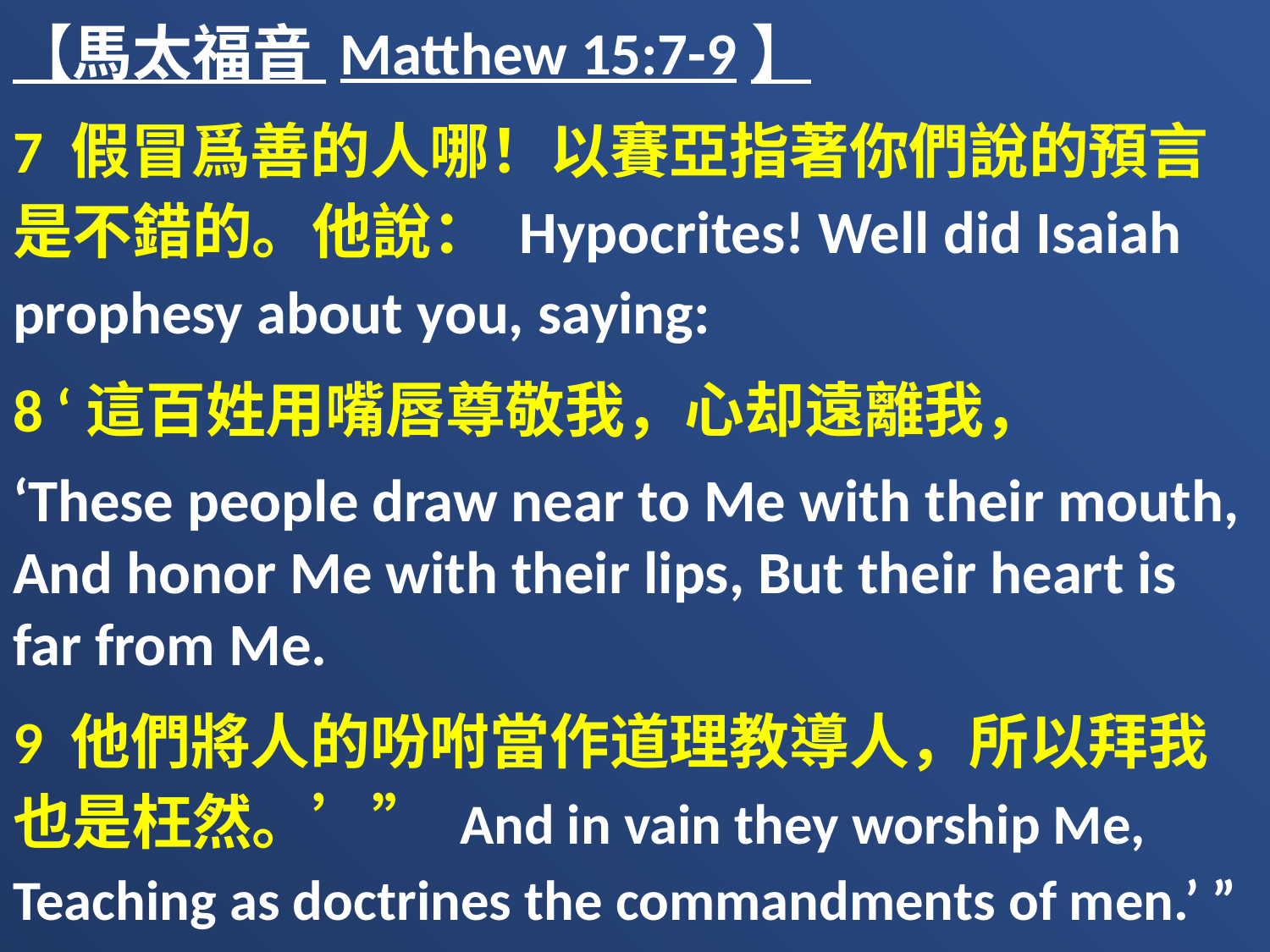

【馬太福音 Matthew 15:7-9】
7 假冒爲善的人哪！以賽亞指著你們說的預言是不錯的。他說： Hypocrites! Well did Isaiah prophesy about you, saying:
8 ‘這百姓用嘴唇尊敬我，心却遠離我，
‘These people draw near to Me with their mouth, And honor Me with their lips, But their heart is far from Me.
9 他們將人的吩咐當作道理教導人，所以拜我也是枉然。’” And in vain they worship Me, Teaching as doctrines the commandments of men.’ ”